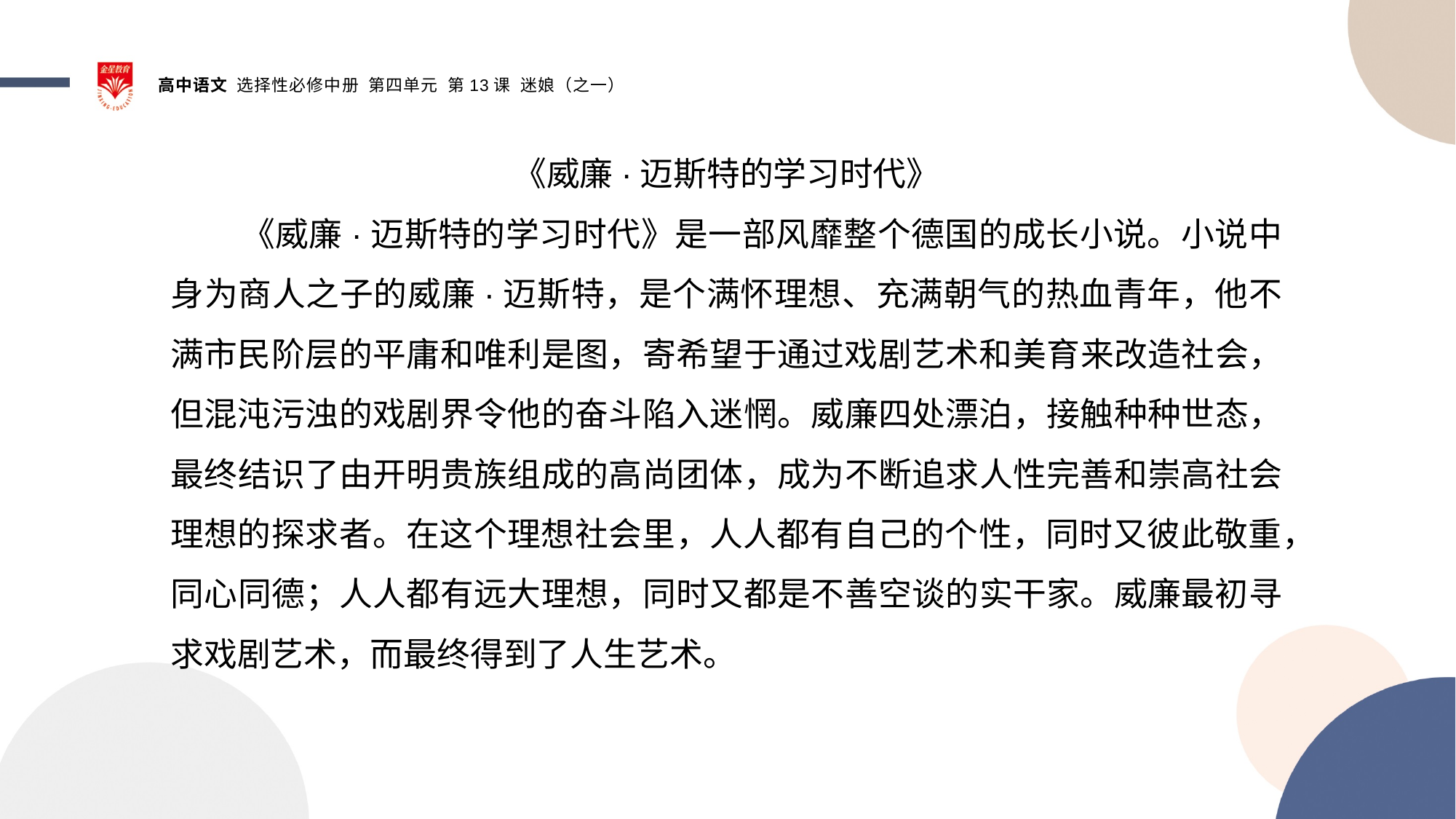

《威廉·迈斯特的学习时代》
 《威廉·迈斯特的学习时代》是一部风靡整个德国的成长小说。小说中身为商人之子的威廉·迈斯特，是个满怀理想、充满朝气的热血青年，他不满市民阶层的平庸和唯利是图，寄希望于通过戏剧艺术和美育来改造社会，但混沌污浊的戏剧界令他的奋斗陷入迷惘。威廉四处漂泊，接触种种世态，最终结识了由开明贵族组成的高尚团体，成为不断追求人性完善和崇高社会理想的探求者。在这个理想社会里，人人都有自己的个性，同时又彼此敬重，同心同德；人人都有远大理想，同时又都是不善空谈的实干家。威廉最初寻求戏剧艺术，而最终得到了人生艺术。